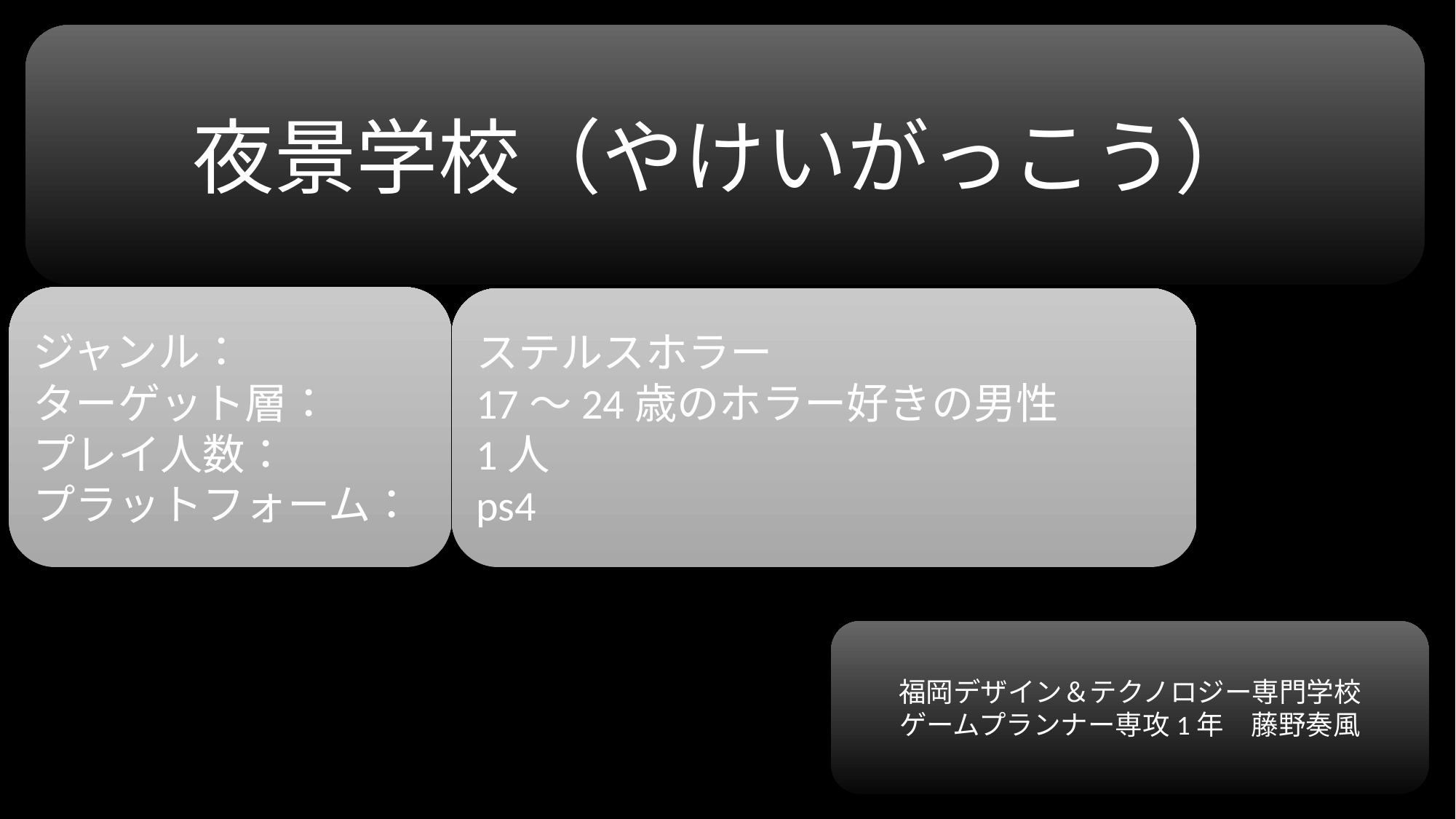

夜景学校（やけいがっこう）
ジャンル：
ターゲット層：
プレイ人数：
プラットフォーム：
ステルスホラー
17～24歳のホラー好きの男性
1人
ps4

福岡デザイン＆テクノロジー専門学校
ゲームプランナー専攻1年　藤野奏風